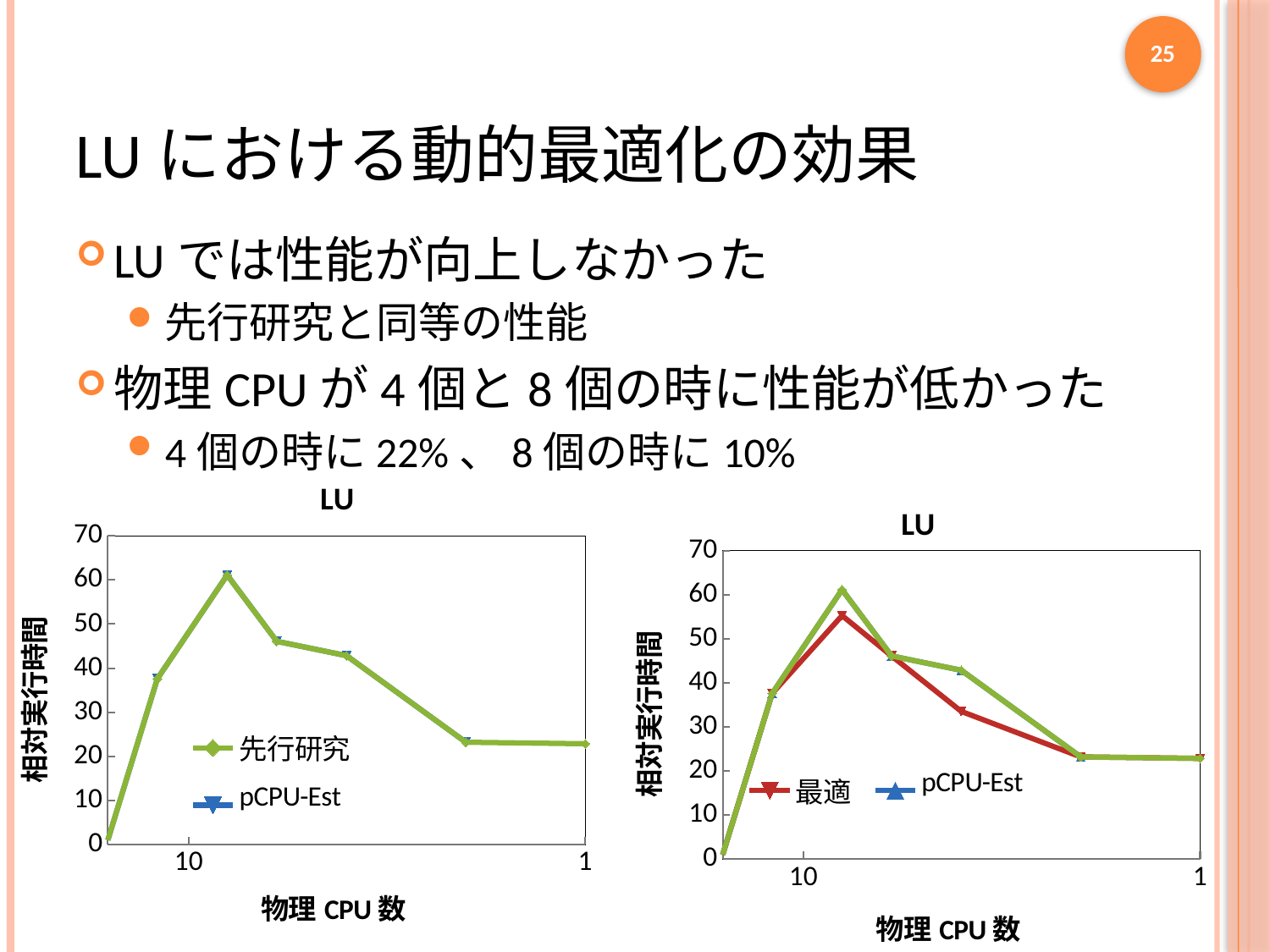

25
# LUにおける動的最適化の効果
LUでは性能が向上しなかった
先行研究と同等の性能
物理CPUが4個と8個の時に性能が低かった
4個の時に22%、8個の時に10%

### Chart: LU

| Category |  |  |
|---|---|---|

### Chart: LU

| Category |  |  |  |
|---|---|---|---|